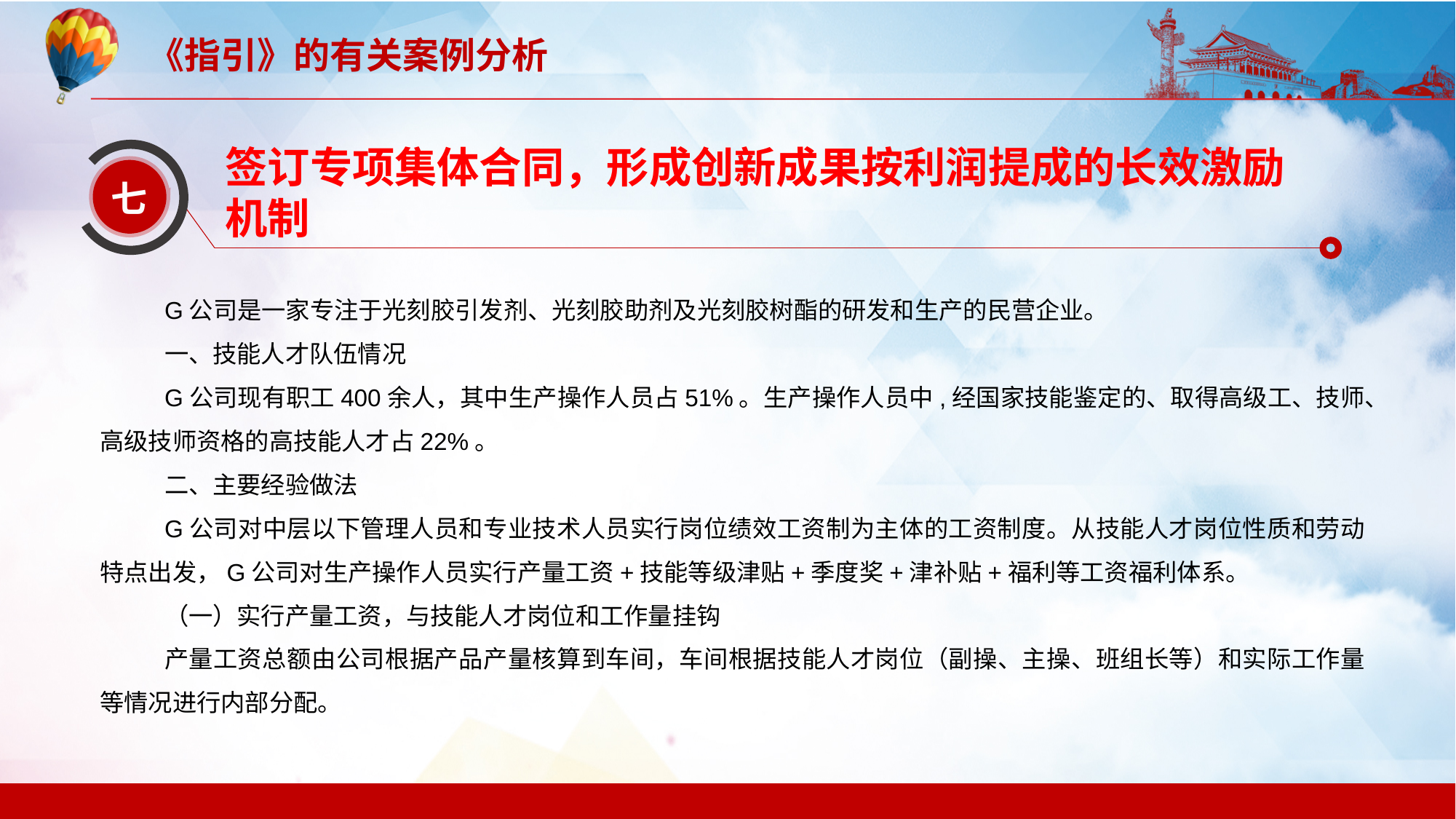

签订专项集体合同，形成创新成果按利润提成的长效激励机制

七

G公司是一家专注于光刻胶引发剂、光刻胶助剂及光刻胶树酯的研发和生产的民营企业。
一、技能人才队伍情况
G公司现有职工400余人，其中生产操作人员占51%。生产操作人员中,经国家技能鉴定的、取得高级工、技师、高级技师资格的高技能人才占22%。
二、主要经验做法
G公司对中层以下管理人员和专业技术人员实行岗位绩效工资制为主体的工资制度。从技能人才岗位性质和劳动特点出发，G公司对生产操作人员实行产量工资+技能等级津贴+季度奖+津补贴+福利等工资福利体系。
（一）实行产量工资，与技能人才岗位和工作量挂钩
产量工资总额由公司根据产品产量核算到车间，车间根据技能人才岗位（副操、主操、班组长等）和实际工作量等情况进行内部分配。